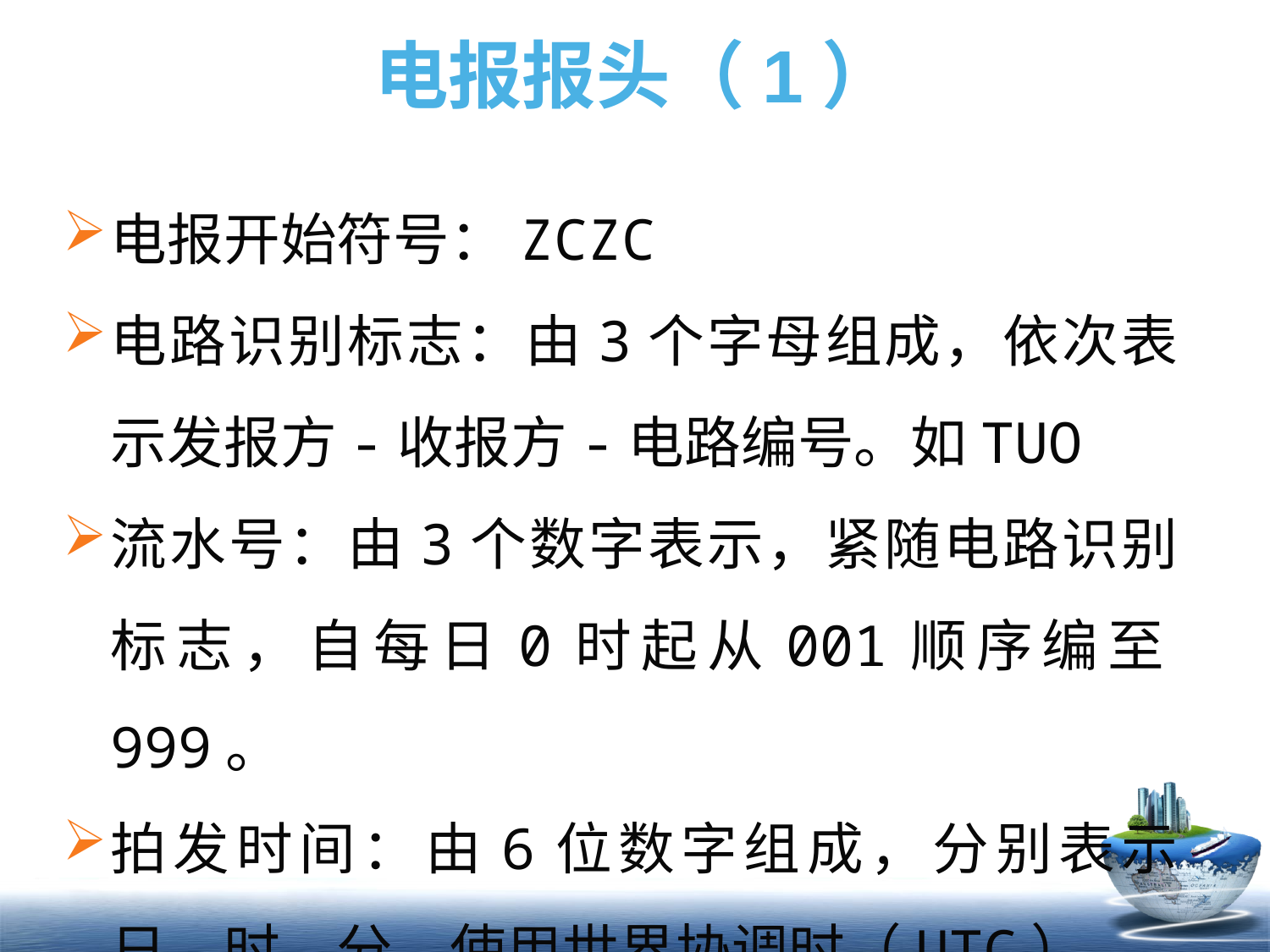

# 电报报头（1）
电报开始符号：ZCZC
电路识别标志：由3个字母组成，依次表示发报方-收报方-电路编号。如TUO
流水号：由3个数字表示，紧随电路识别标志，自每日0时起从001顺序编至999。
拍发时间：由6位数字组成，分别表示日、时、分，使用世界协调时（UTC）。